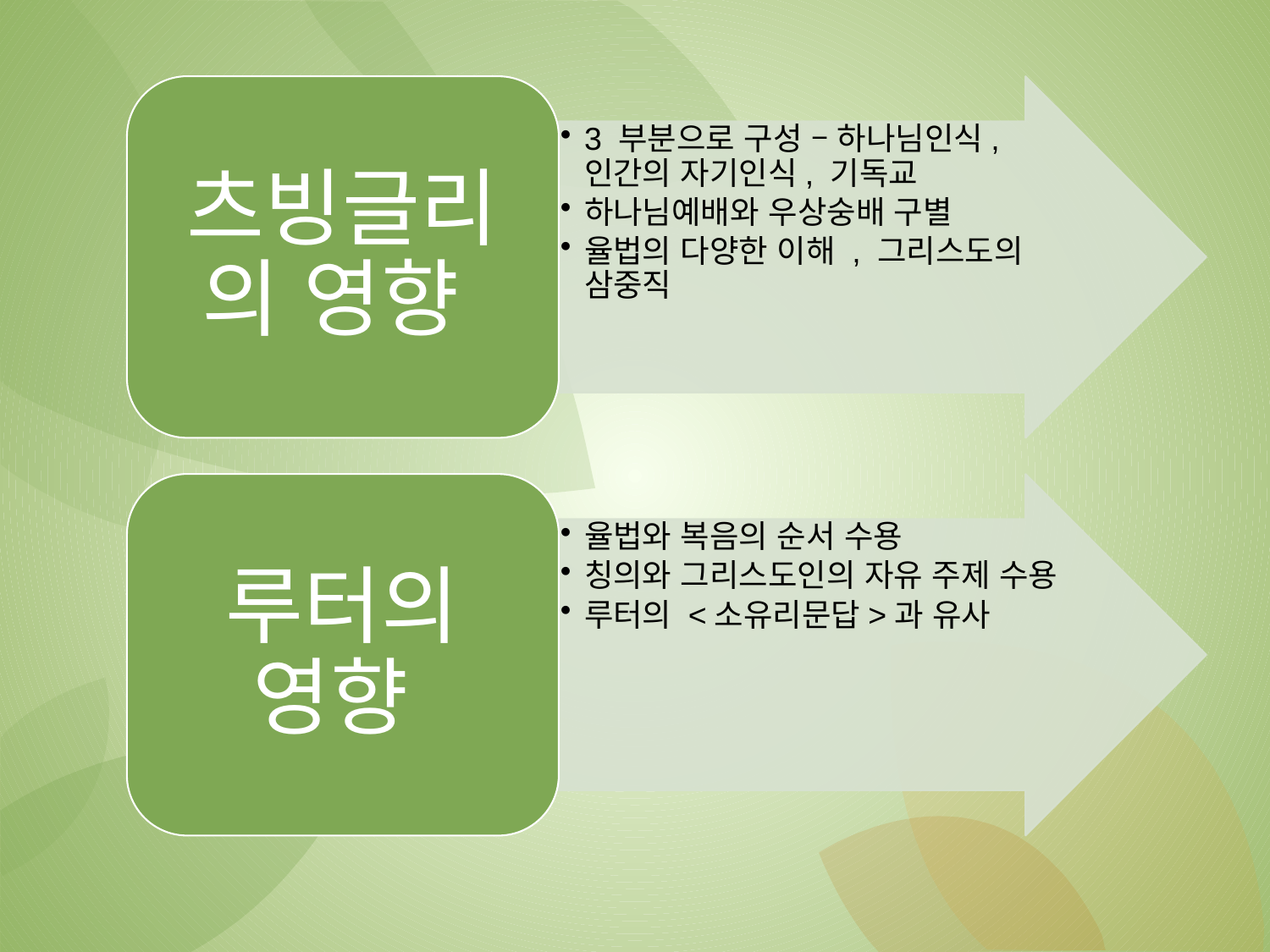

츠빙글리의 영향
3 부분으로 구성 – 하나님인식, 인간의 자기인식, 기독교
하나님예배와 우상숭배 구별
율법의 다양한 이해 , 그리스도의 삼중직
루터의 영향
율법와 복음의 순서 수용
칭의와 그리스도인의 자유 주제 수용
루터의 <소유리문답>과 유사